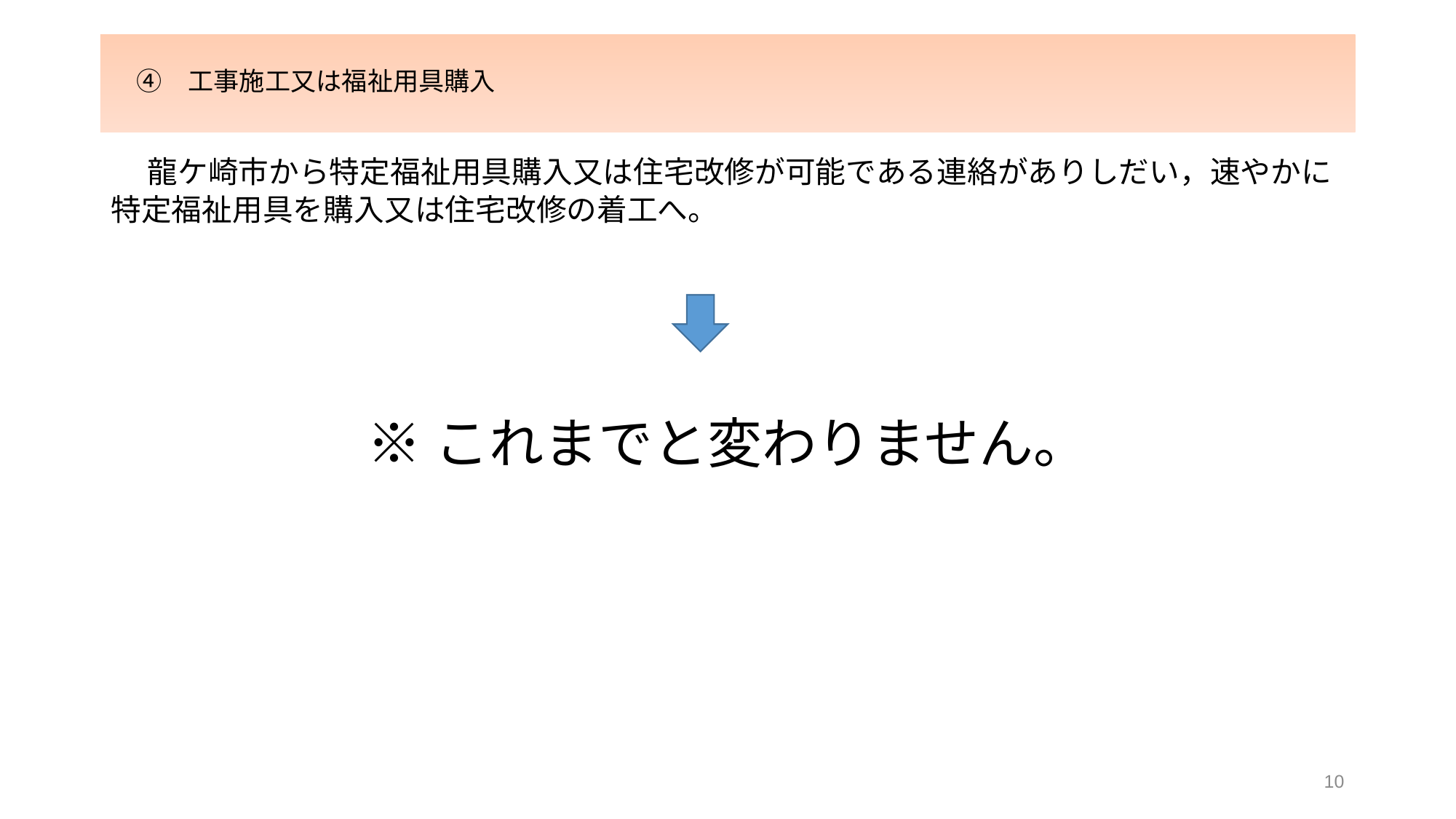

# ④　工事施工又は福祉用具購入
　龍ケ崎市から特定福祉用具購入又は住宅改修が可能である連絡がありしだい，速やかに特定福祉用具を購入又は住宅改修の着工へ。

※これまでと変わりません。
10